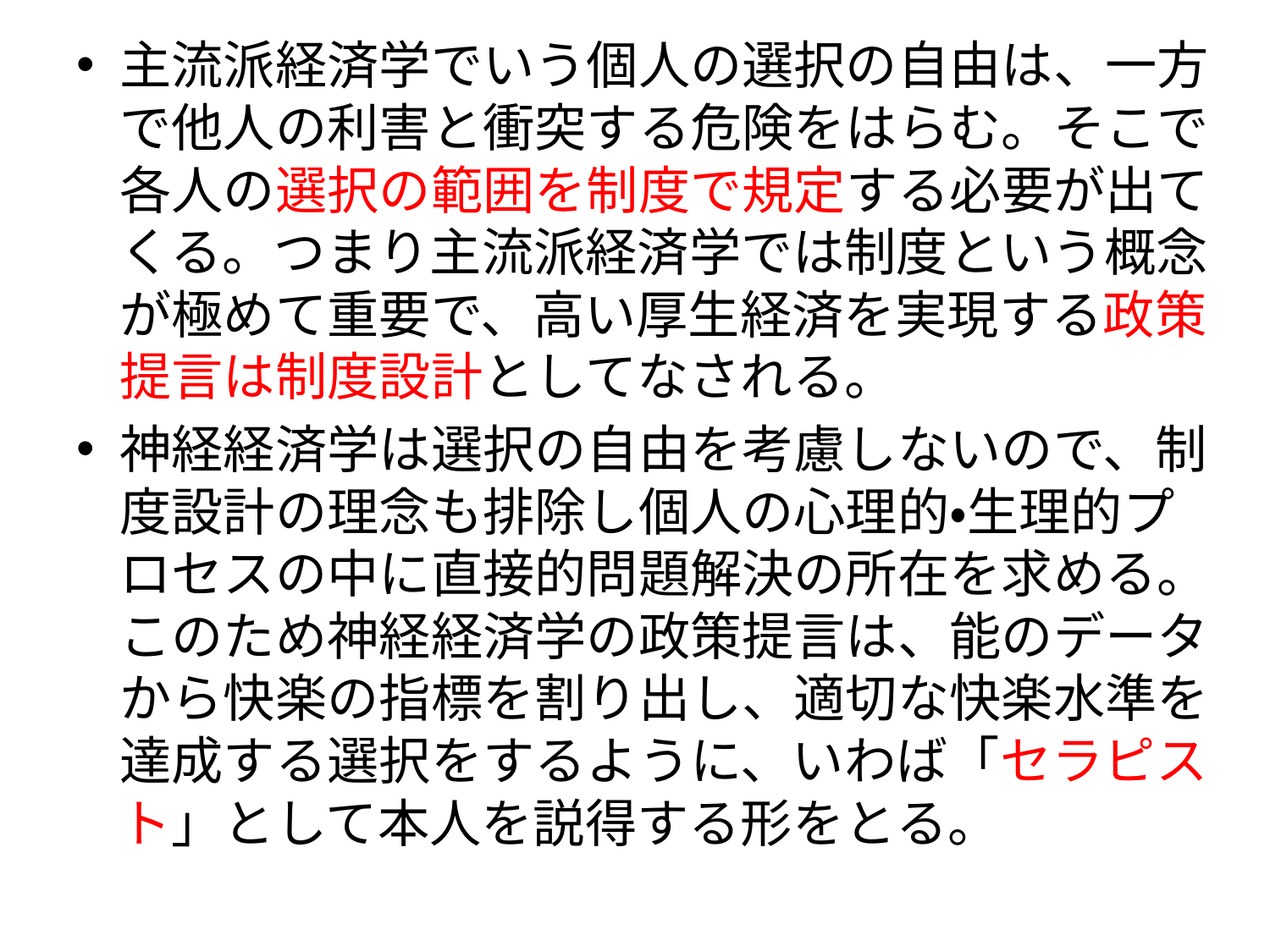

主流派経済学でいう個人の選択の自由は、一方で他人の利害と衝突する危険をはらむ。そこで各人の選択の範囲を制度で規定する必要が出てくる。つまり主流派経済学では制度という概念が極めて重要で、高い厚生経済を実現する政策提言は制度設計としてなされる。
神経経済学は選択の自由を考慮しないので、制度設計の理念も排除し個人の心理的・生理的プロセスの中に直接的問題解決の所在を求める。このため神経経済学の政策提言は、能のデータから快楽の指標を割り出し、適切な快楽水準を達成する選択をするように、いわば「セラピスト」として本人を説得する形をとる。